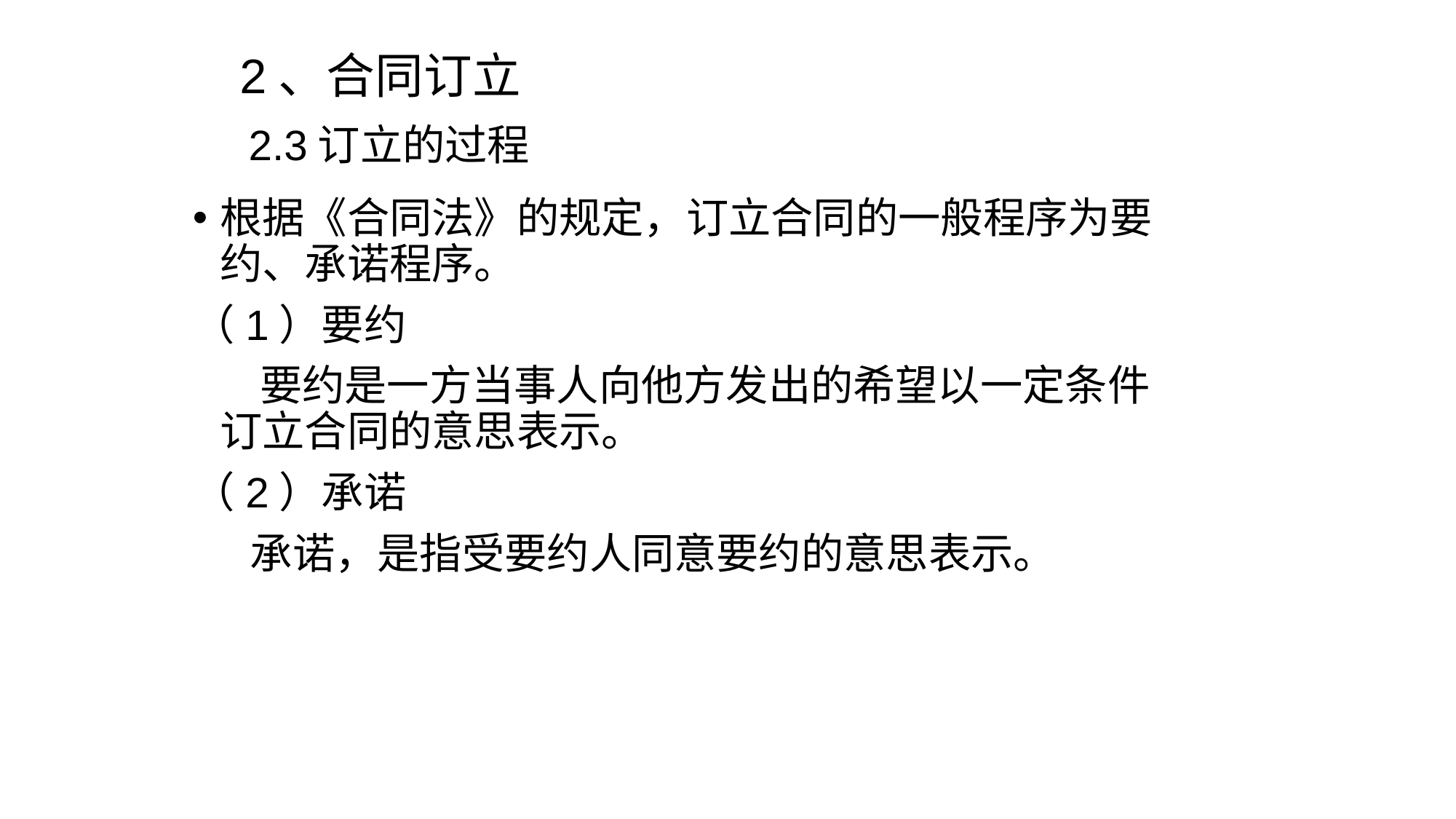

2、合同订立
# 2.3订立的过程
根据《合同法》的规定，订立合同的一般程序为要约、承诺程序。
（1）要约
      要约是一方当事人向他方发出的希望以一定条件订立合同的意思表示。
（2）承诺
     承诺，是指受要约人同意要约的意思表示。